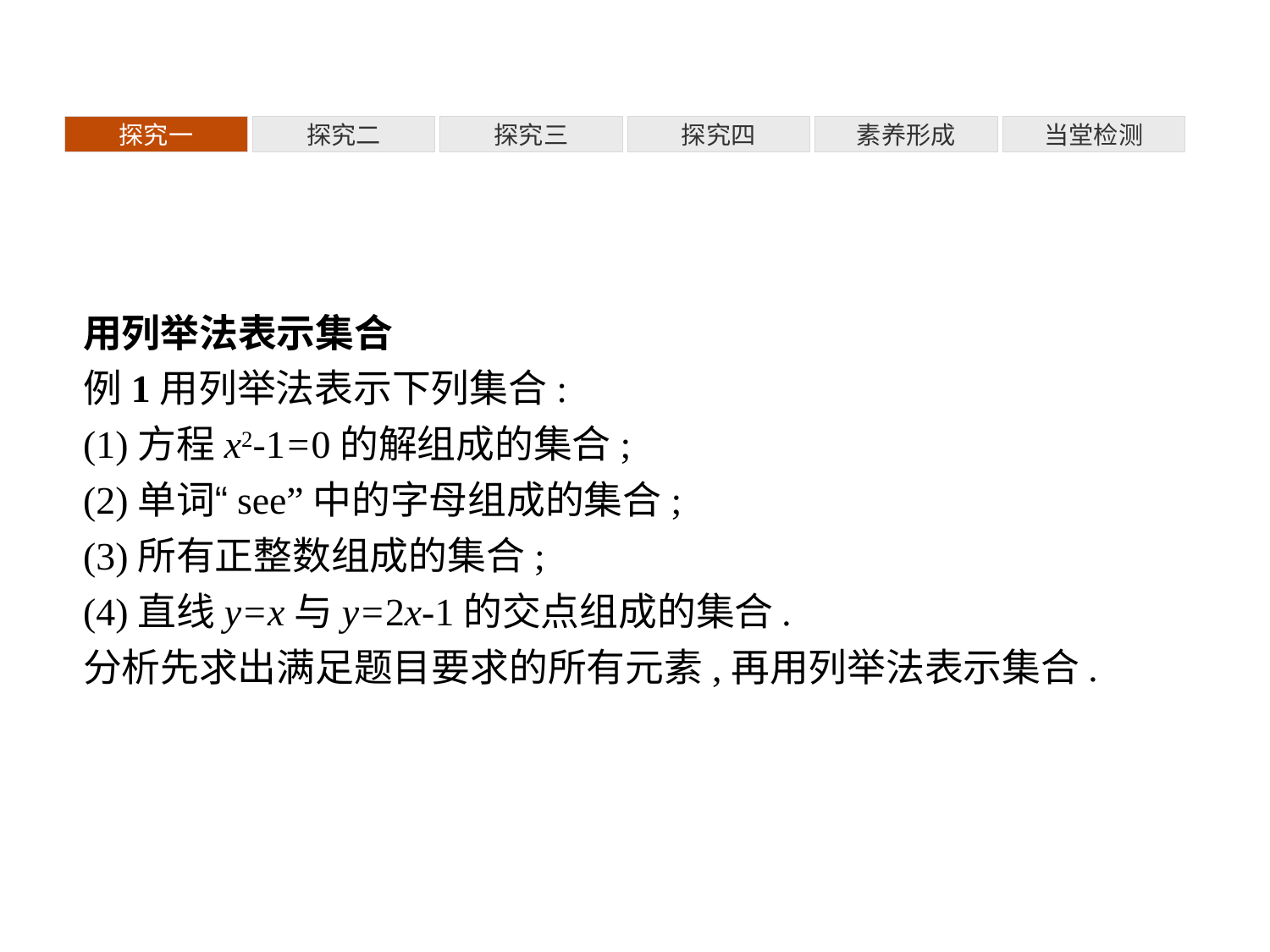

探究一
探究二
探究三
探究四
素养形成
当堂检测
用列举法表示集合
例1用列举法表示下列集合:
(1)方程x2-1=0的解组成的集合;
(2)单词“see”中的字母组成的集合;
(3)所有正整数组成的集合;
(4)直线y=x与y=2x-1的交点组成的集合.
分析先求出满足题目要求的所有元素,再用列举法表示集合.